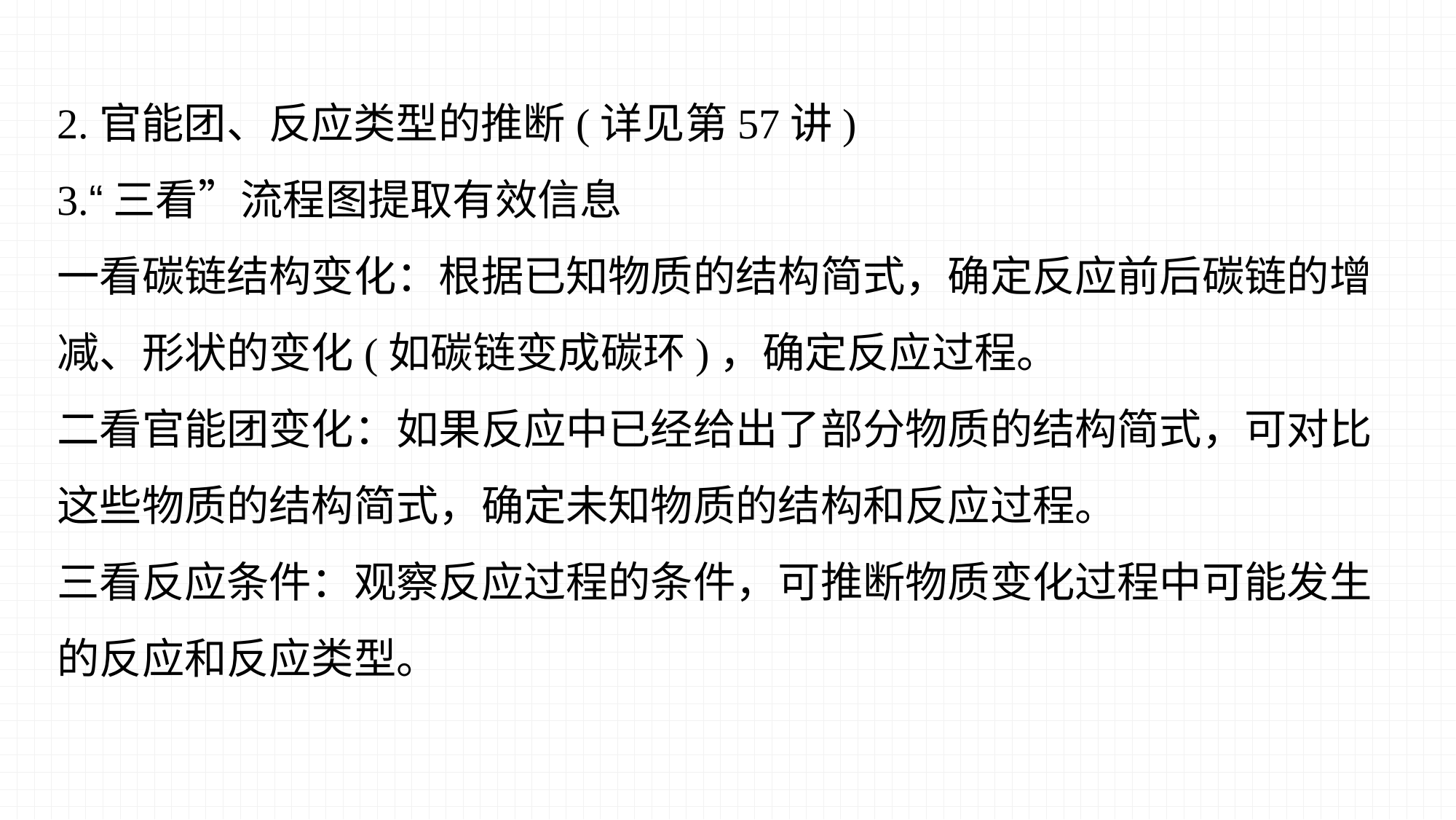

2.官能团、反应类型的推断(详见第57讲)
3.“三看”流程图提取有效信息
一看碳链结构变化：根据已知物质的结构简式，确定反应前后碳链的增减、形状的变化(如碳链变成碳环)，确定反应过程。
二看官能团变化：如果反应中已经给出了部分物质的结构简式，可对比这些物质的结构简式，确定未知物质的结构和反应过程。
三看反应条件：观察反应过程的条件，可推断物质变化过程中可能发生的反应和反应类型。